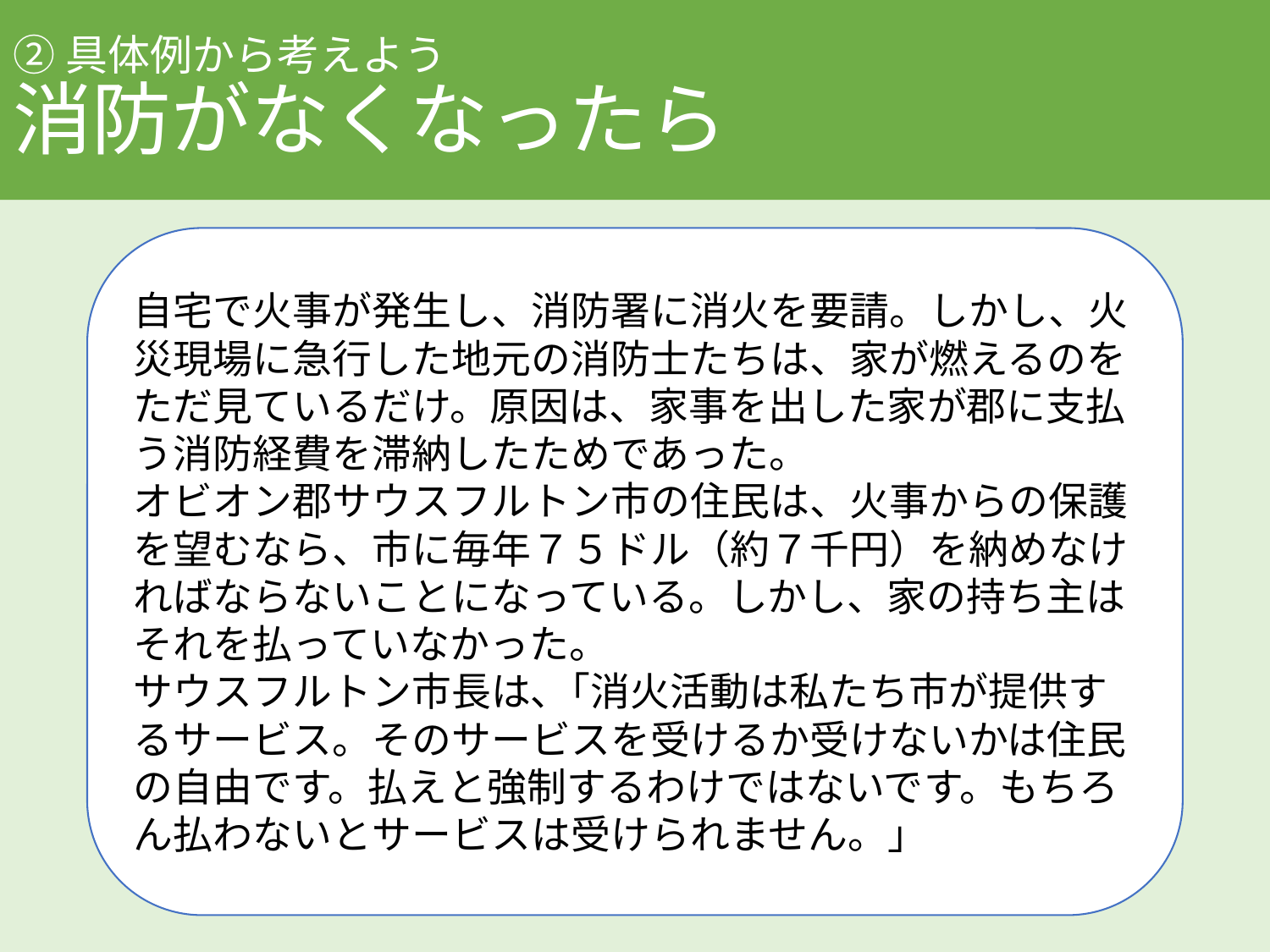

# ②具体例から考えよう 消防がなくなったら
自宅で火事が発生し、消防署に消火を要請。しかし、火災現場に急行した地元の消防士たちは、家が燃えるのをただ見ているだけ。原因は、家事を出した家が郡に支払う消防経費を滞納したためであった。
オビオン郡サウスフルトン市の住民は、火事からの保護を望むなら、市に毎年７５ドル（約７千円）を納めなければならないことになっている。しかし、家の持ち主はそれを払っていなかった。
サウスフルトン市長は､「消火活動は私たち市が提供するサービス。そのサービスを受けるか受けないかは住民の自由です。払えと強制するわけではないです。もちろん払わないとサービスは受けられません。」